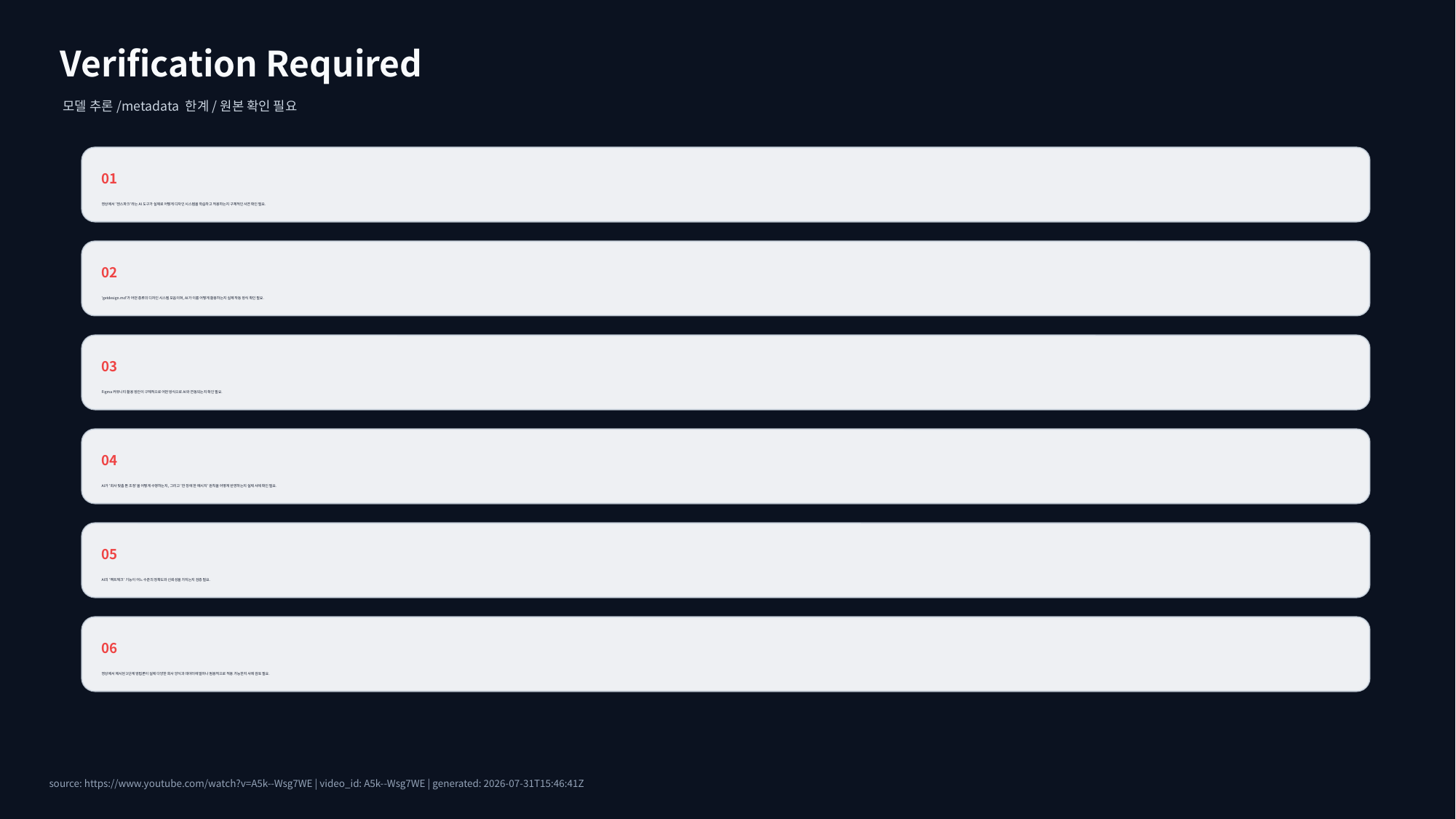

Verification Required
모델 추론/metadata 한계/원본 확인 필요

01
영상에서 '젠스파크'라는 AI 도구가 실제로 어떻게 디자인 시스템을 학습하고 적용하는지 구체적인 시연 확인 필요.

02
'getdesign.md'가 어떤 종류의 디자인 시스템 모음이며, AI가 이를 어떻게 활용하는지 실제 작동 방식 확인 필요.

03
Figma 커뮤니티 활용 방안이 구체적으로 어떤 방식으로 AI와 연동되는지 확인 필요.

04
AI가 '회사 맞춤 톤 조정'을 어떻게 수행하는지, 그리고 '한 장에 한 메시지' 원칙을 어떻게 반영하는지 실제 사례 확인 필요.

05
AI의 '팩트체크' 기능이 어느 수준의 정확도와 신뢰성을 가지는지 검증 필요.

06
영상에서 제시된 3단계 방법론이 실제 다양한 회사 양식과 데이터에 얼마나 범용적으로 적용 가능한지 사례 검토 필요.
source: https://www.youtube.com/watch?v=A5k--Wsg7WE | video_id: A5k--Wsg7WE | generated: 2026-07-31T15:46:41Z